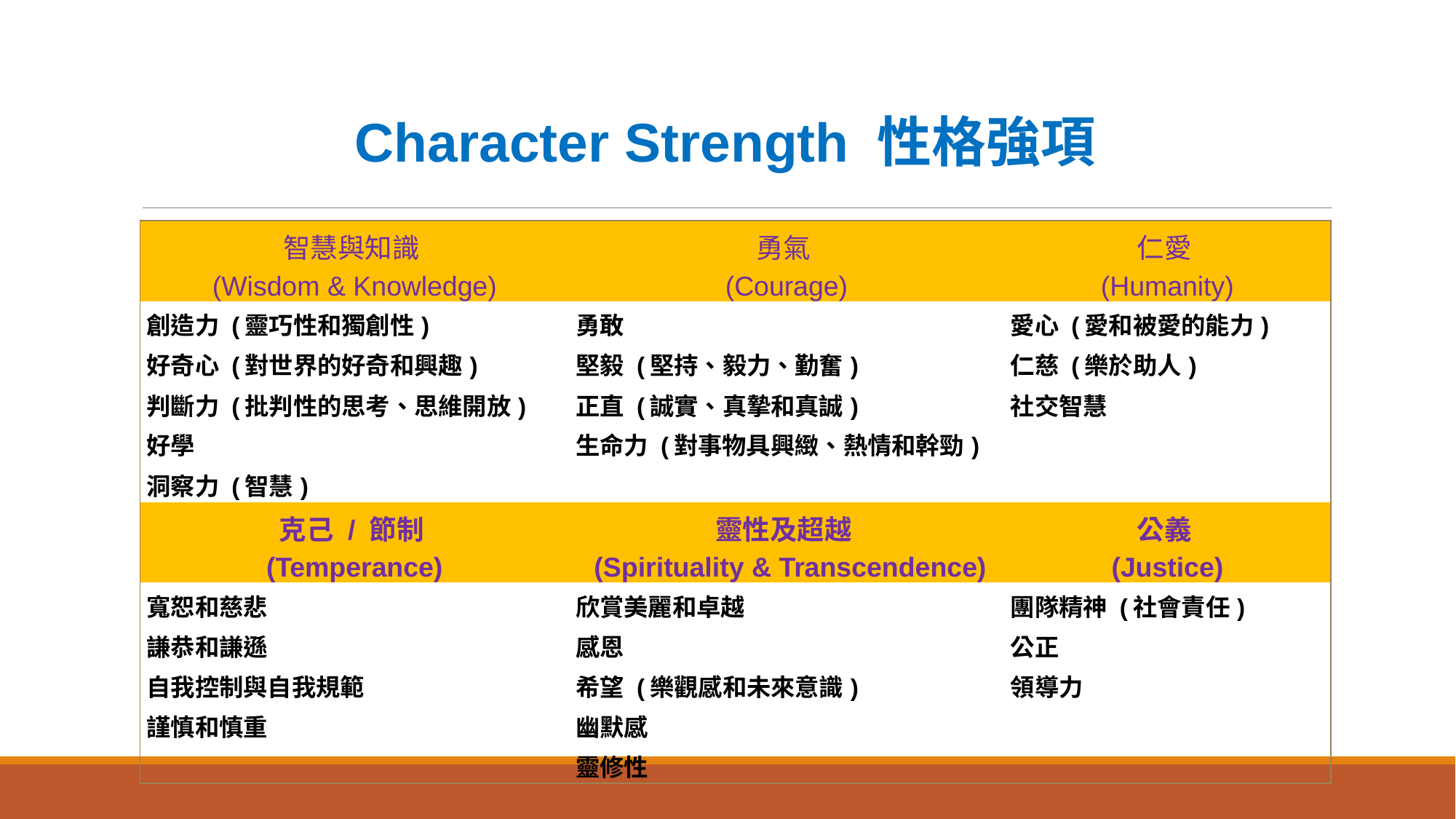

Character Strength 性格強項
| 智慧與知識 (Wisdom & Knowledge) | 勇氣 (Courage) | 仁愛 (Humanity) |
| --- | --- | --- |
| 創造力 (靈巧性和獨創性) 好奇心 (對世界的好奇和興趣) 判斷力 (批判性的思考、思維開放) 好學 洞察力 (智慧) | 勇敢 堅毅 (堅持、毅力、勤奮) 正直 (誠實、真摯和真誠) 生命力 (對事物具興緻、熱情和幹勁) | 愛心 (愛和被愛的能力) 仁慈 (樂於助人) 社交智慧 |
| 克己 / 節制 (Temperance) | 靈性及超越 (Spirituality & Transcendence) | 公義 (Justice) |
| 寬恕和慈悲 謙恭和謙遜 自我控制與自我規範 謹慎和慎重 | 欣賞美麗和卓越 感恩 希望 (樂觀感和未來意識) 幽默感 靈修性 | 團隊精神 (社會責任) 公正 領導力 |